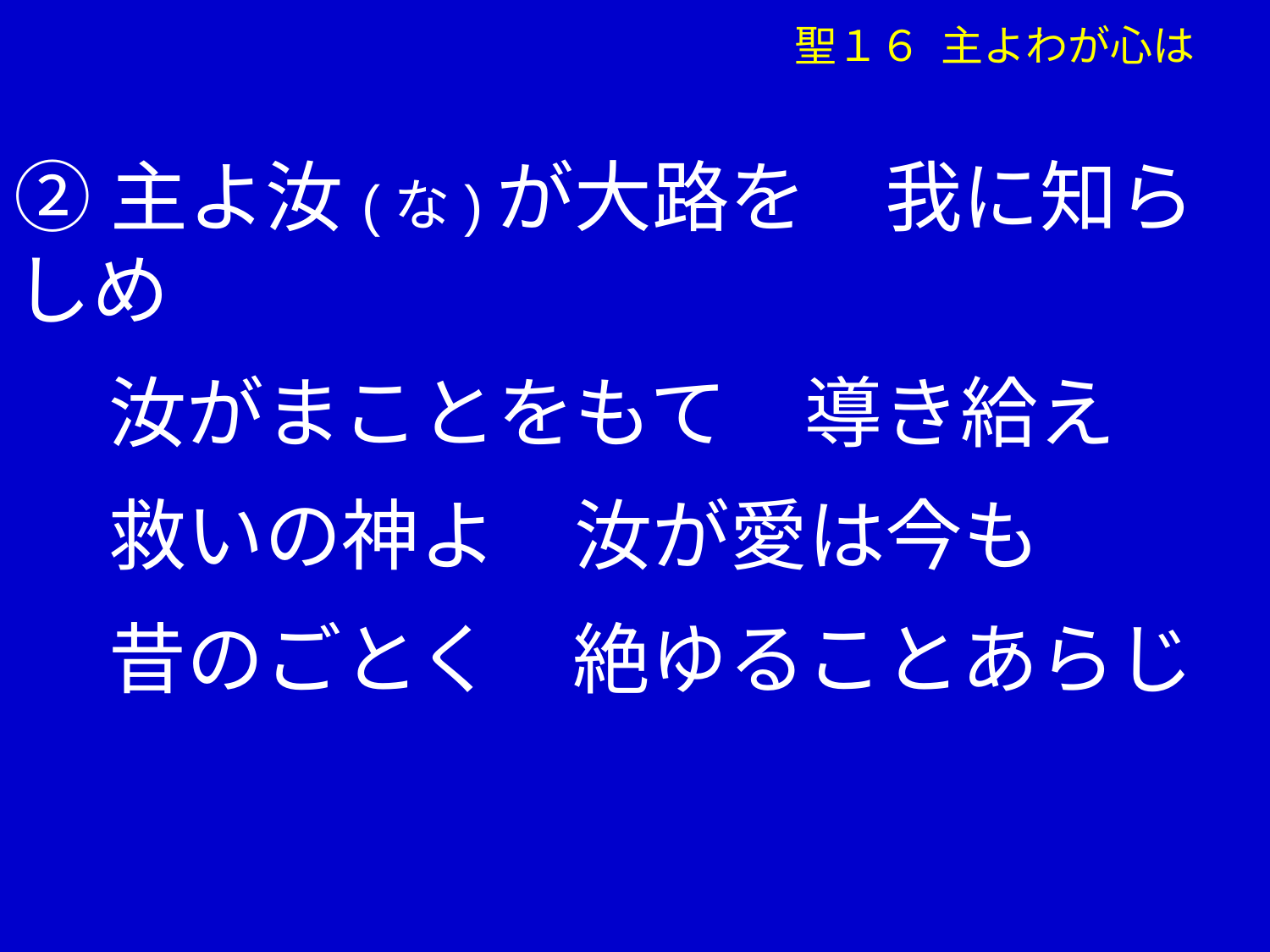

聖１６  主よわが心は
②主よ汝(な)が大路を　我に知らしめ
　 汝がまことをもて　導き給え
　 救いの神よ　汝が愛は今も
　 昔のごとく　絶ゆることあらじ